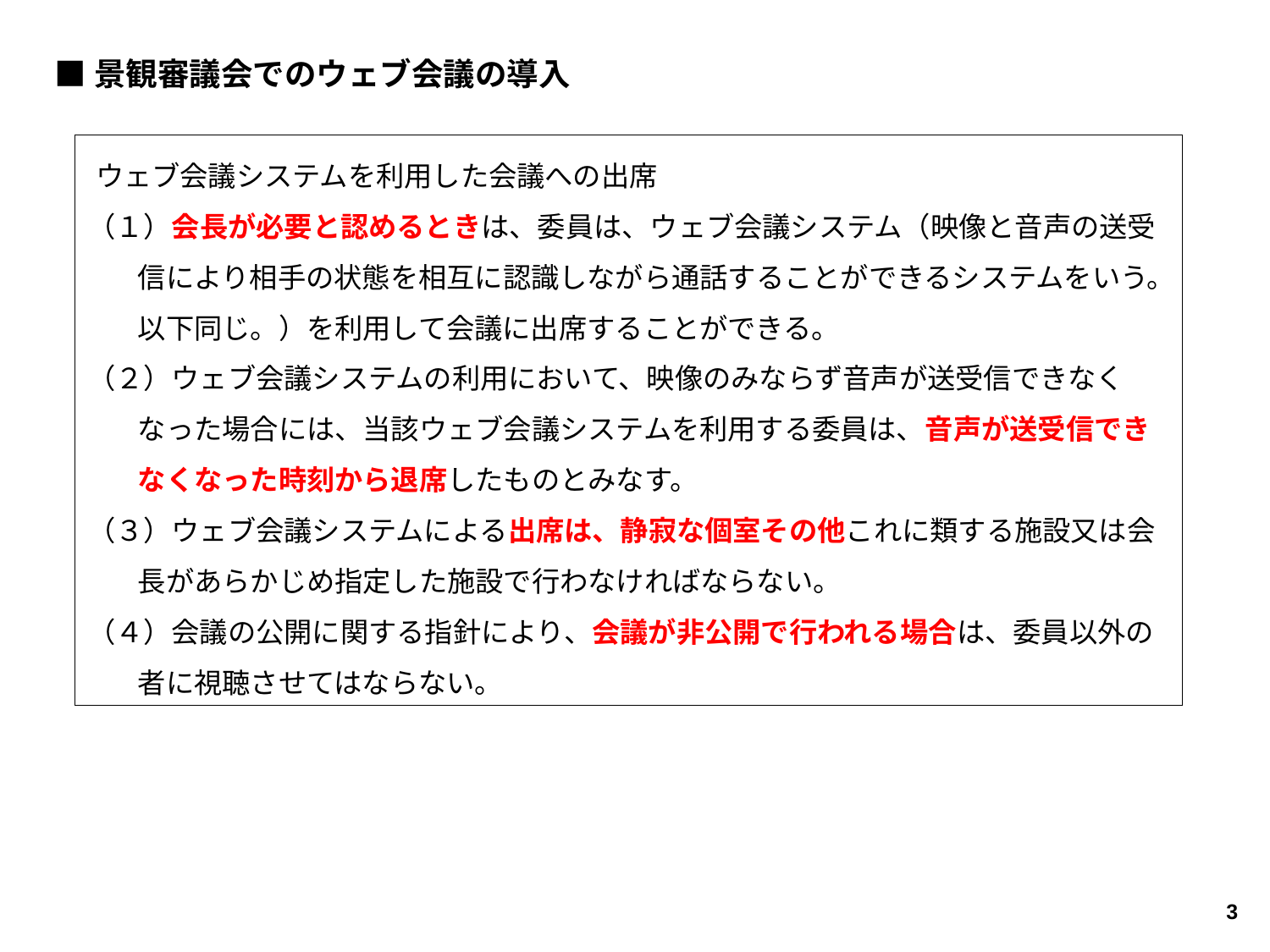

■景観審議会でのウェブ会議の導入
 ウェブ会議システムを利用した会議への出席
（１）会長が必要と認めるときは、委員は、ウェブ会議システム（映像と音声の送受信により相手の状態を相互に認識しながら通話することができるシステムをいう。以下同じ。）を利用して会議に出席することができる。
（２）ウェブ会議システムの利用において、映像のみならず音声が送受信できなくなった場合には、当該ウェブ会議システムを利用する委員は、音声が送受信できなくなった時刻から退席したものとみなす。
（３）ウェブ会議システムによる出席は、静寂な個室その他これに類する施設又は会長があらかじめ指定した施設で行わなければならない。
（４）会議の公開に関する指針により、会議が非公開で行われる場合は、委員以外の者に視聴させてはならない。
3